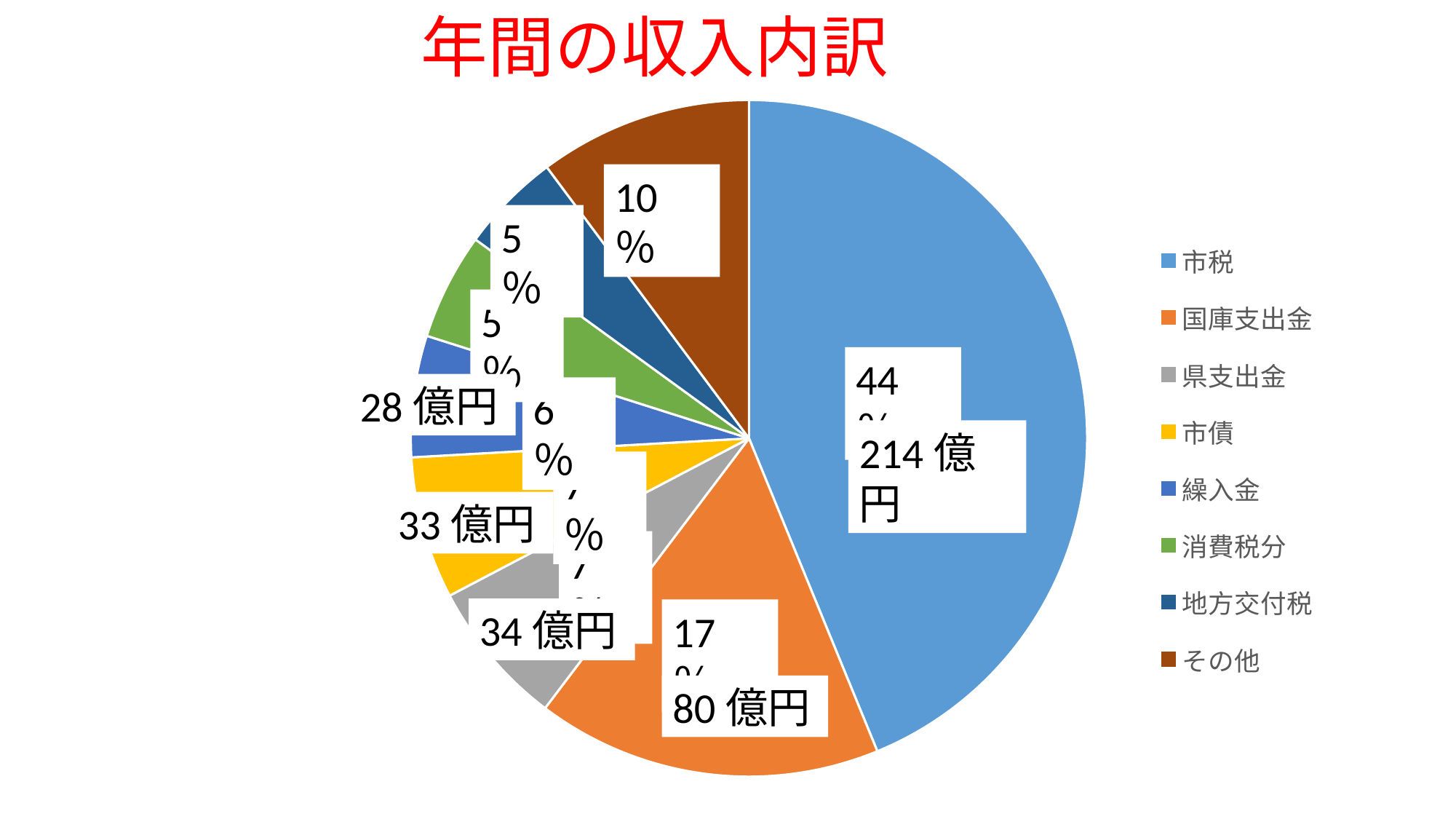

年間の収入内訳

### Chart

| Category | 比率 |
|---|---|
| 市税 | 0.438 |
| 国庫支出金 | 0.165 |
| 県支出金 | 0.07 |
| 市債 | 0.068 |
| 繰入金 | 0.058 |
| 消費税分 | 0.051 |
| 地方交付税 | 0.048 |
| その他 | 0.102 |
10％
5％
5％
44％
28億円
6％
214億円
7％
33億円
7％
34億円
17％
80億円